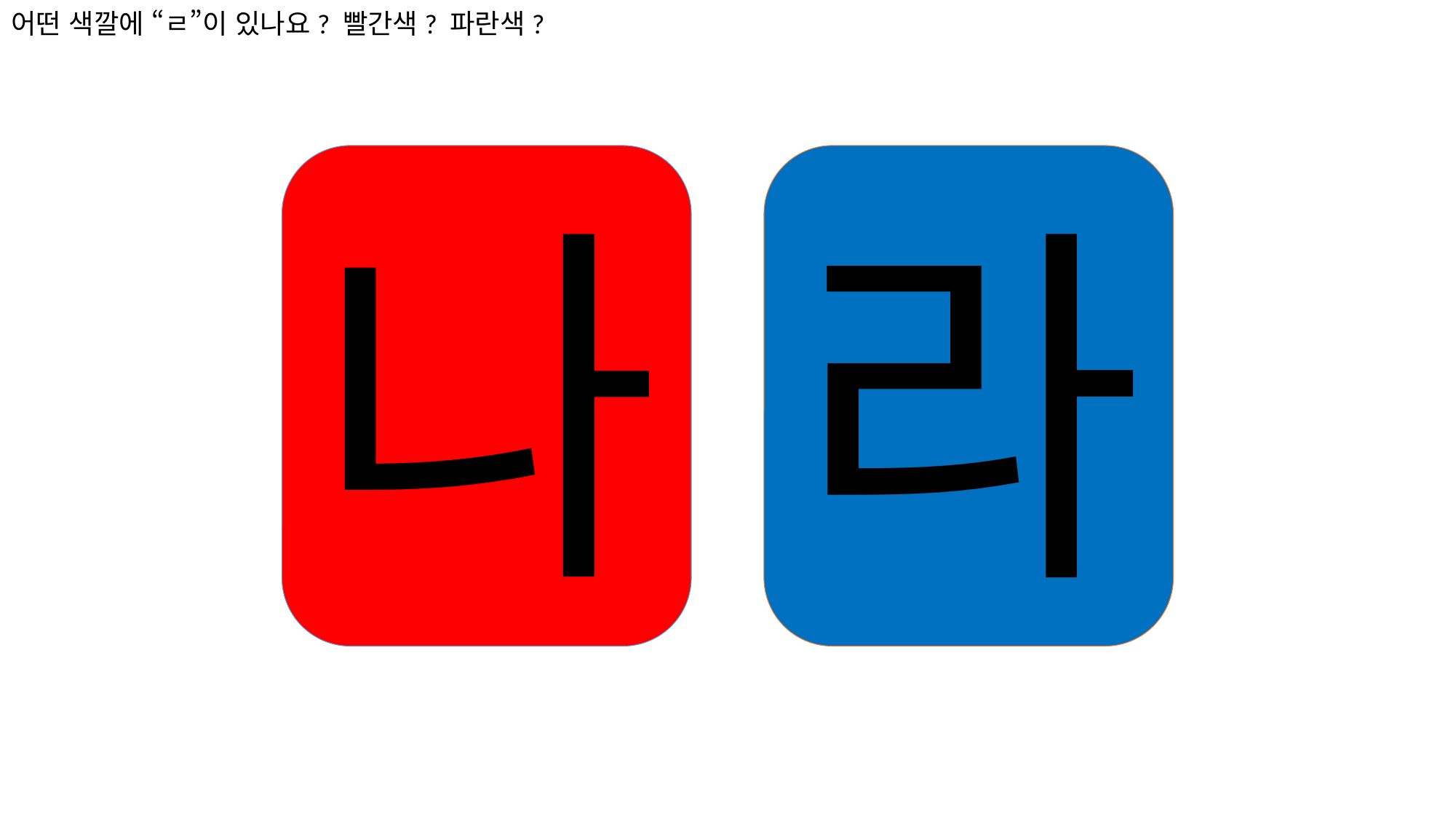

어떤 색깔에 “ㄹ”이 있나요? 빨간색? 파란색?
나
라